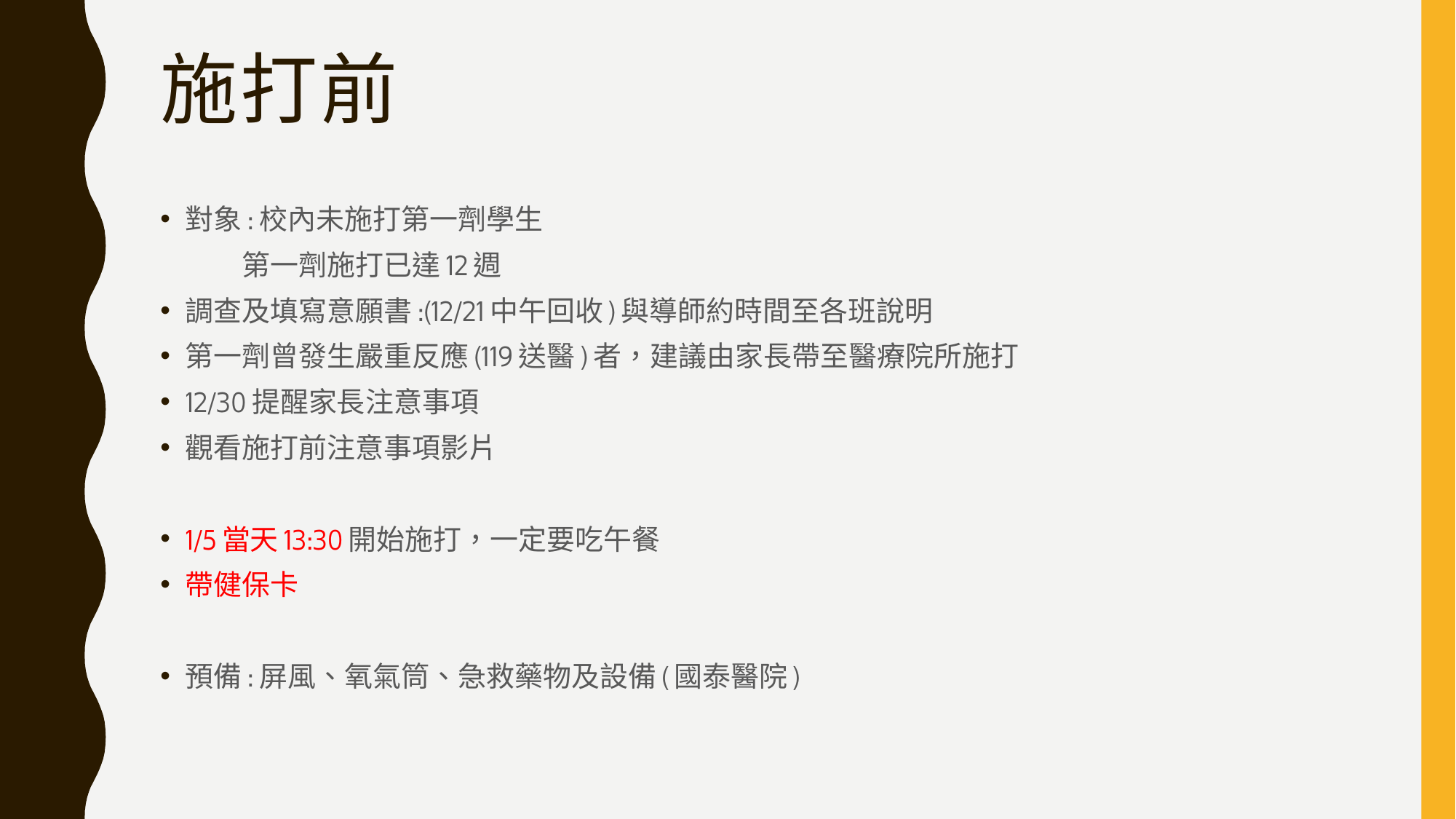

# 施打前
對象:校內未施打第一劑學生
            第一劑施打已達12週
調查及填寫意願書:(12/21中午回收)與導師約時間至各班說明
第一劑曾發生嚴重反應(119送醫)者，建議由家長帶至醫療院所施打
12/30提醒家長注意事項
觀看施打前注意事項影片

1/5當天13:30開始施打，一定要吃午餐
帶健保卡

預備:屏風、氧氣筒、急救藥物及設備(國泰醫院)